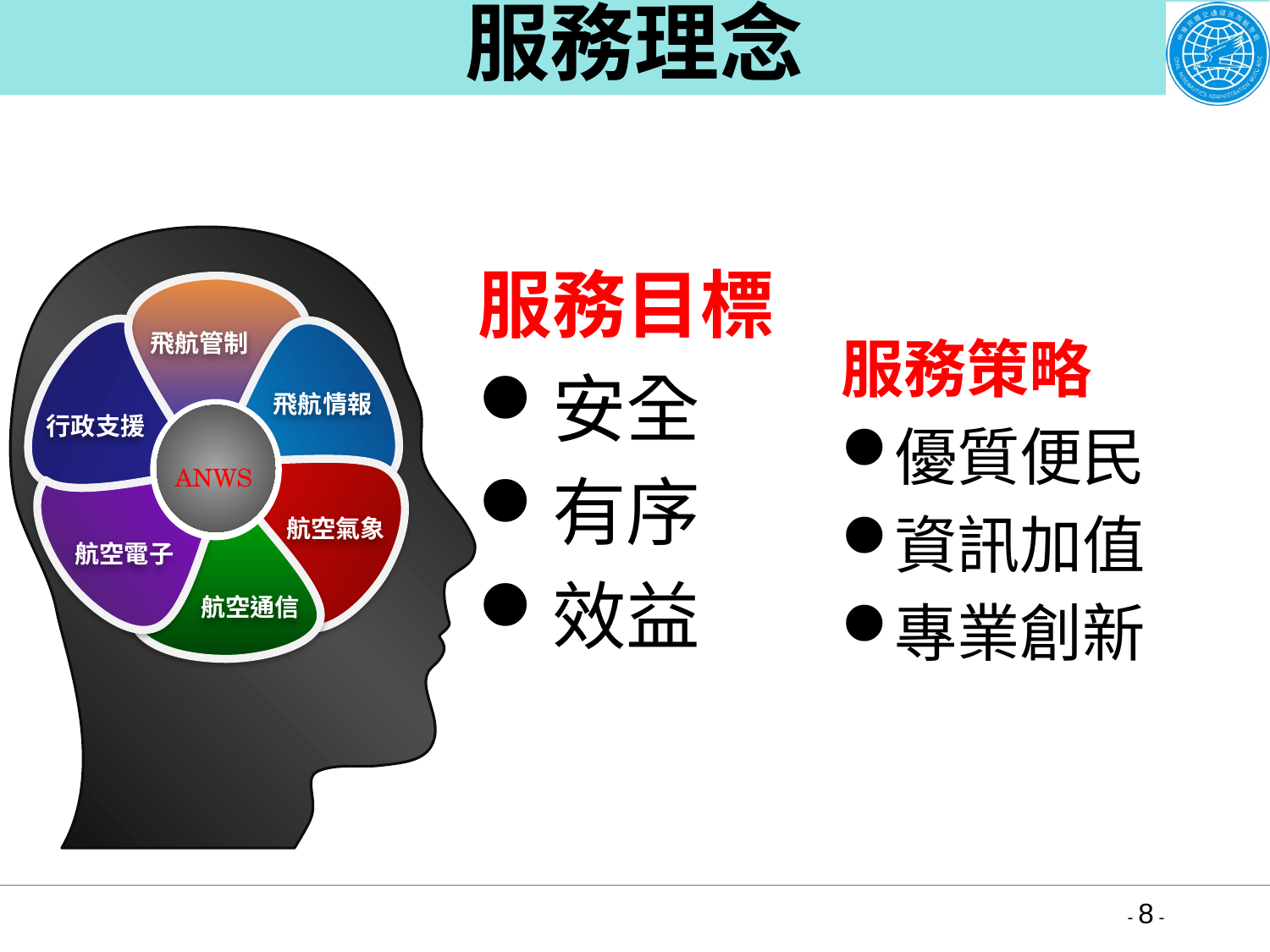

# 服務理念
服務目標
安全
有序
效益

飛航管制
飛航情報
行政支援
航空氣象
航空電子
航空通信
服務策略
優質便民
資訊加值
專業創新

ANWS